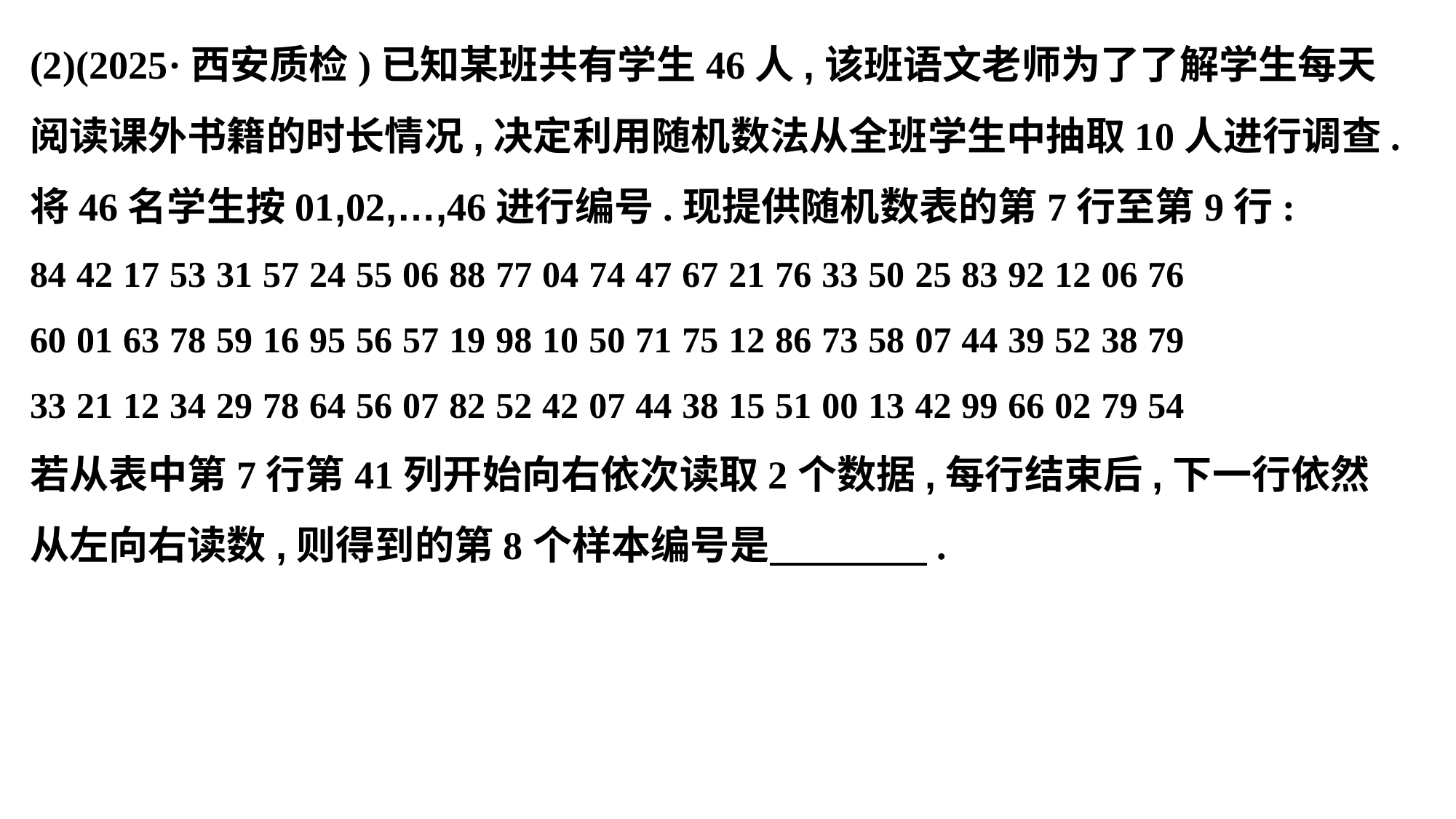

(2)(2025·西安质检)已知某班共有学生46人,该班语文老师为了了解学生每天阅读课外书籍的时长情况,决定利用随机数法从全班学生中抽取10人进行调查.将46名学生按01,02,…,46进行编号.现提供随机数表的第7行至第9行:
84 42 17 53 31 57 24 55 06 88 77 04 74 47 67 21 76 33 50 25 83 92 12 06 76
60 01 63 78 59 16 95 56 57 19 98 10 50 71 75 12 86 73 58 07 44 39 52 38 79
33 21 12 34 29 78 64 56 07 82 52 42 07 44 38 15 51 00 13 42 99 66 02 79 54
若从表中第7行第41列开始向右依次读取2个数据,每行结束后,下一行依然从左向右读数,则得到的第8个样本编号是　　　　.